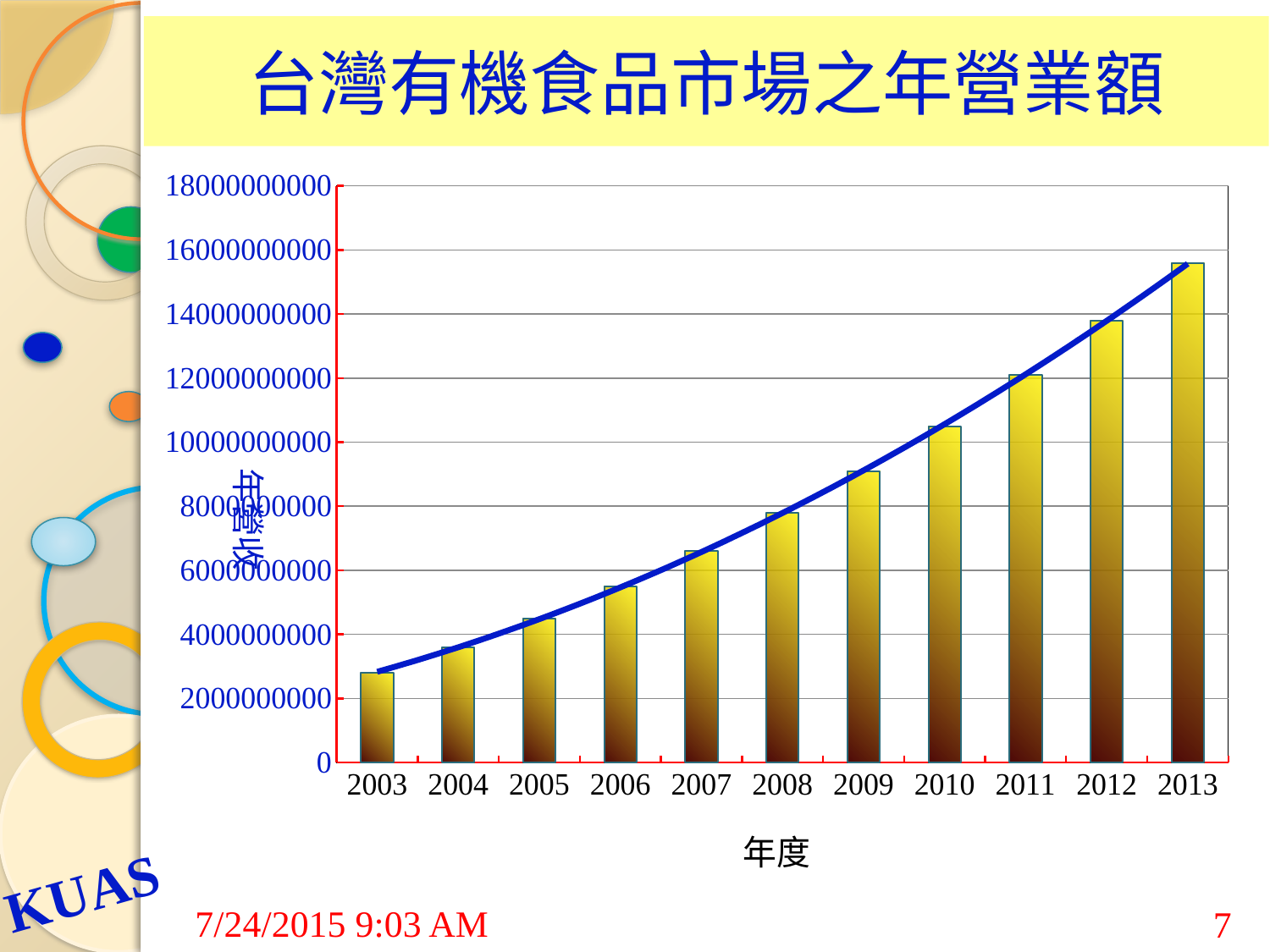

# 台灣有機食品市場之年營業額

### Chart: 年營收

| Category | 年營收(百萬美元) |
|---|---|
| 2003 | 2800000000.0 |
| 2004 | 3600000000.0 |
| 2005 | 4500000000.0 |
| 2006 | 5500000000.0 |
| 2007 | 6600000000.0 |
| 2008 | 7800000000.0 |
| 2009 | 9100000000.0 |
| 2010 | 10500000000.0 |
| 2011 | 12100000000.0 |
| 2012 | 13800000000.0 |
| 2013 | 15600000000.0 |
7/24/2015 9:03 AM
7